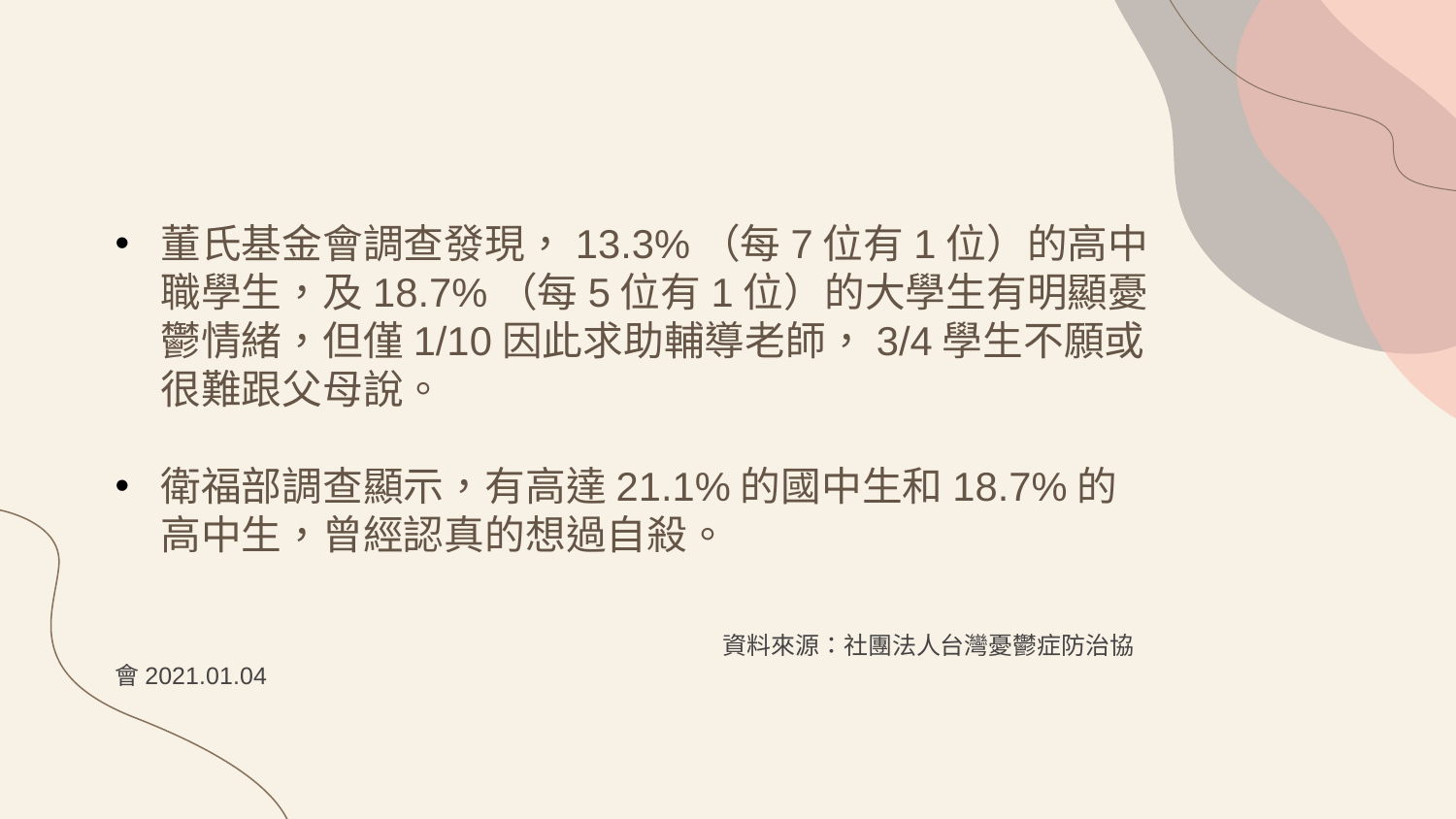

董氏基金會調查發現，13.3%（每7位有1位）的高中職學生，及18.7%（每5位有1位）的大學生有明顯憂鬱情緒，但僅1/10因此求助輔導老師，3/4學生不願或很難跟父母說。

衛福部調查顯示，有高達21.1%的國中生和18.7%的高中生，曾經認真的想過自殺。

                                                                           資料來源：社團法人台灣憂鬱症防治協會2021.01.04